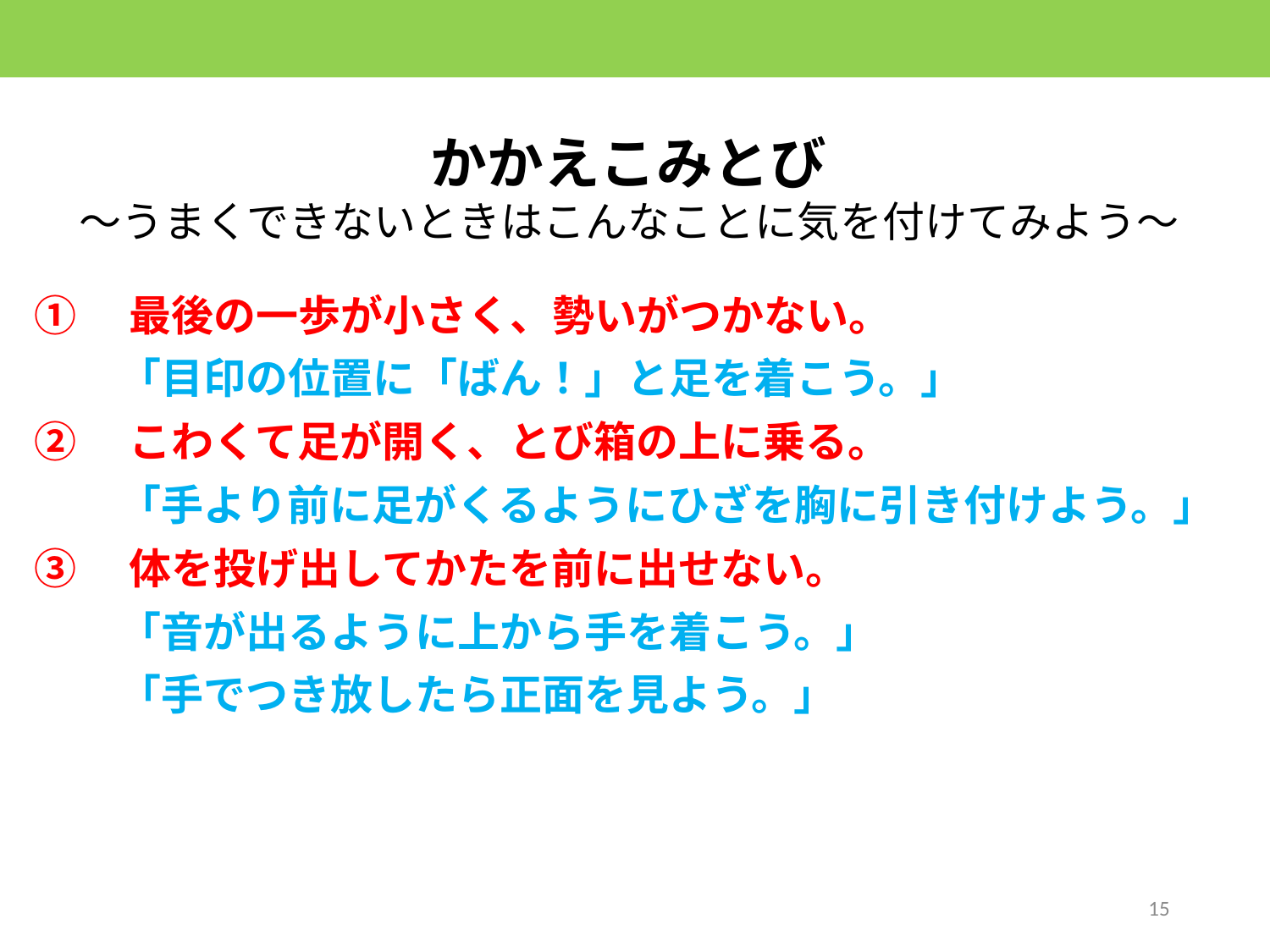

かかえこみとび
～うまくできないときはこんなことに気を付けてみよう～

①　最後の一歩が小さく、勢いがつかない。
　　「目印の位置に「ばん！」と足を着こう。」
②　こわくて足が開く、とび箱の上に乗る。
　　「手より前に足がくるようにひざを胸に引き付けよう。」
③　体を投げ出してかたを前に出せない。
　　「音が出るように上から手を着こう。」
　　「手でつき放したら正面を見よう。」

15